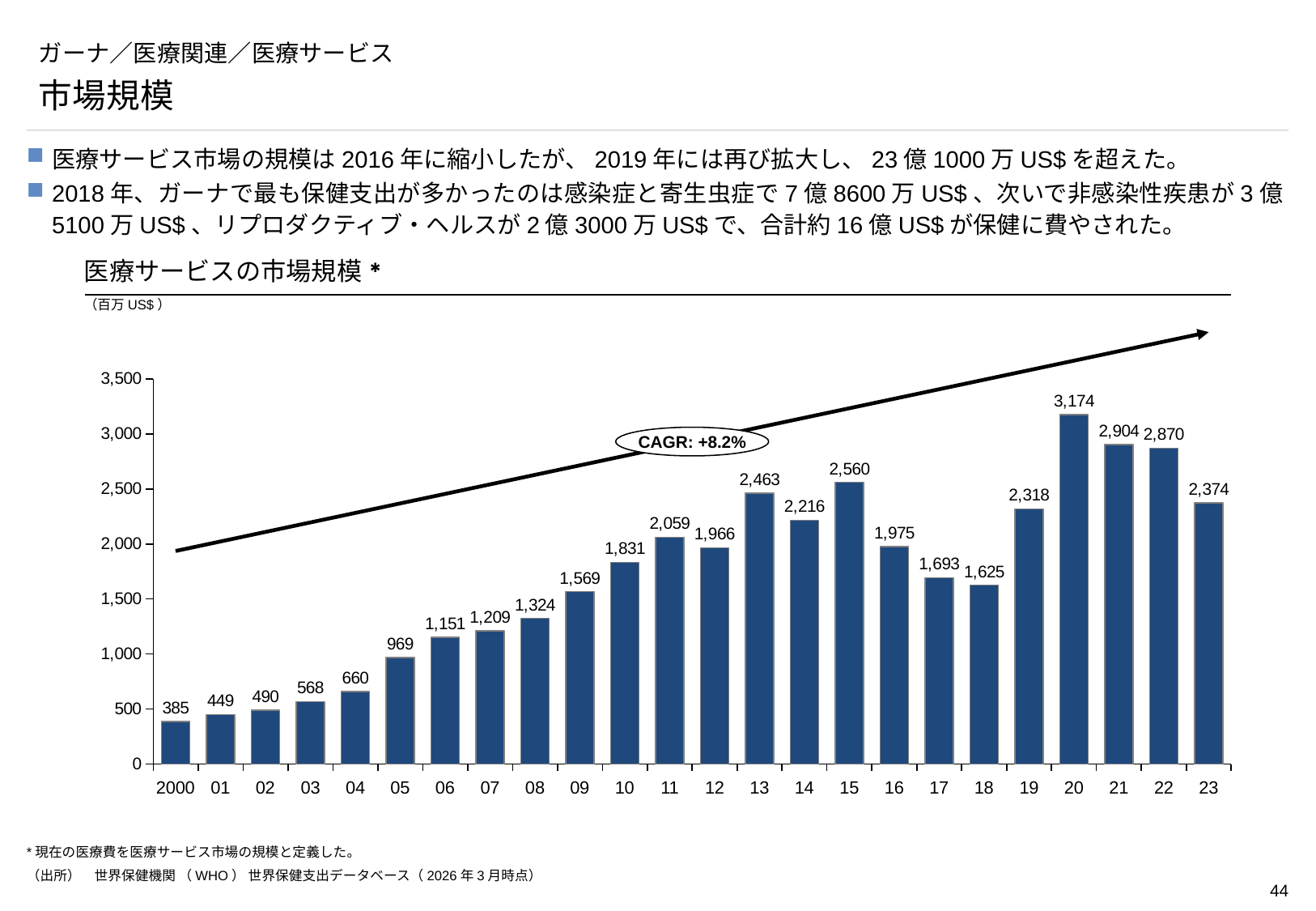

# ガーナ／医療関連／医療サービス
市場規模
医療サービス市場の規模は2016年に縮小したが、2019年には再び拡大し、23億1000万US$を超えた。
2018年、ガーナで最も保健支出が多かったのは感染症と寄生虫症で7億8600万US$、次いで非感染性疾患が3億5100万US$、リプロダクティブ・ヘルスが2億3000万US$で、合計約16億US$が保健に費やされた。
医療サービスの市場規模*
（百万US$）

### Chart

| Category |  |
|---|---|
CAGR: +8.2%
2000
01
02
03
04
05
06
07
08
09
10
11
12
13
14
15
16
17
18
19
20
21
22
23
*現在の医療費を医療サービス市場の規模と定義した。
（出所）　世界保健機関 （WHO） 世界保健支出データベース（2026年3月時点）